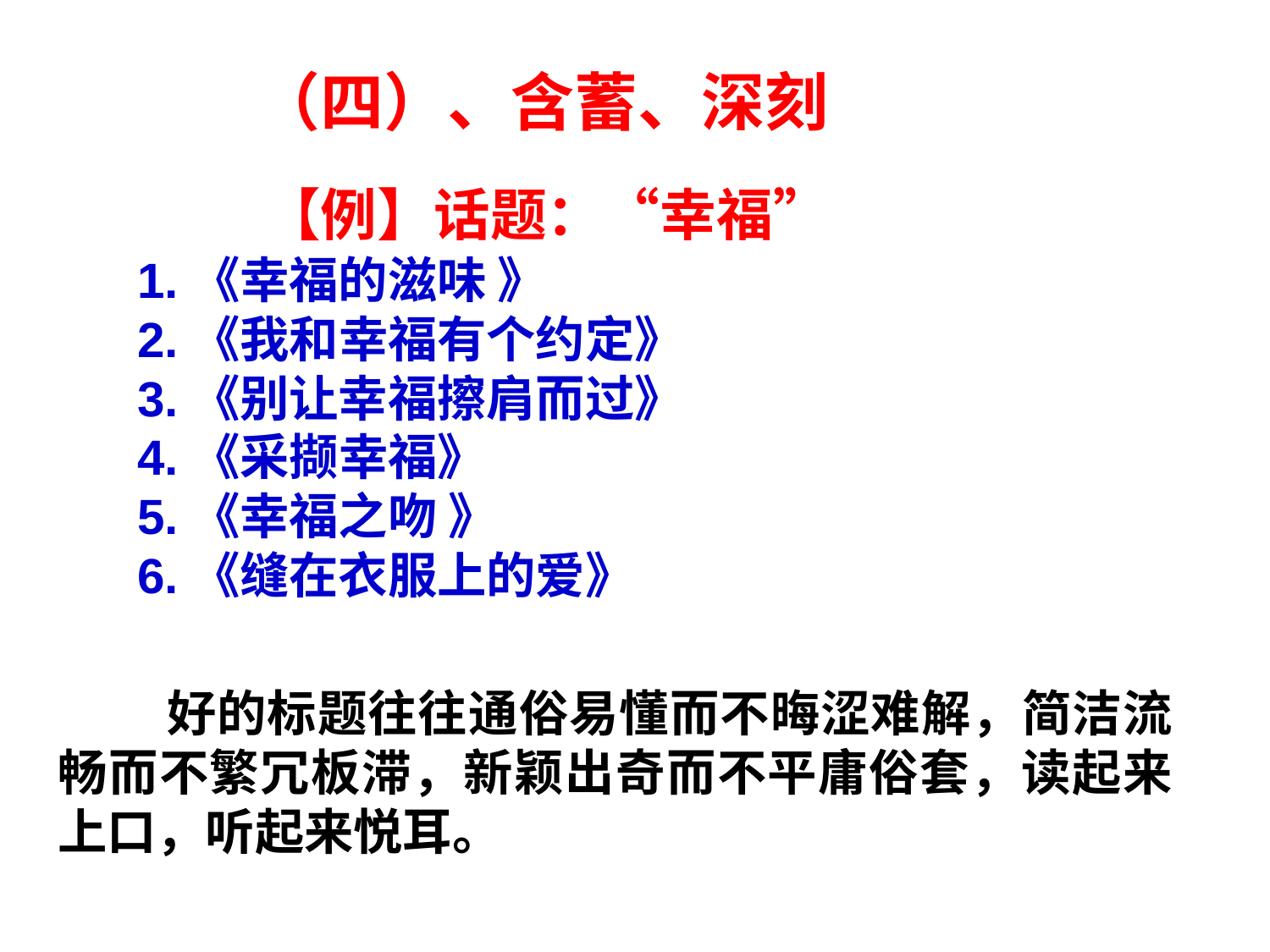

（四）、含蓄、深刻
　　【例】话题：“幸福”
1.《幸福的滋味 》
2.《我和幸福有个约定》
3.《别让幸福擦肩而过》
4.《采撷幸福》
5.《幸福之吻 》
6.《缝在衣服上的爱》
        好的标题往往通俗易懂而不晦涩难解，简洁流畅而不繁冗板滞，新颖出奇而不平庸俗套，读起来上口，听起来悦耳。